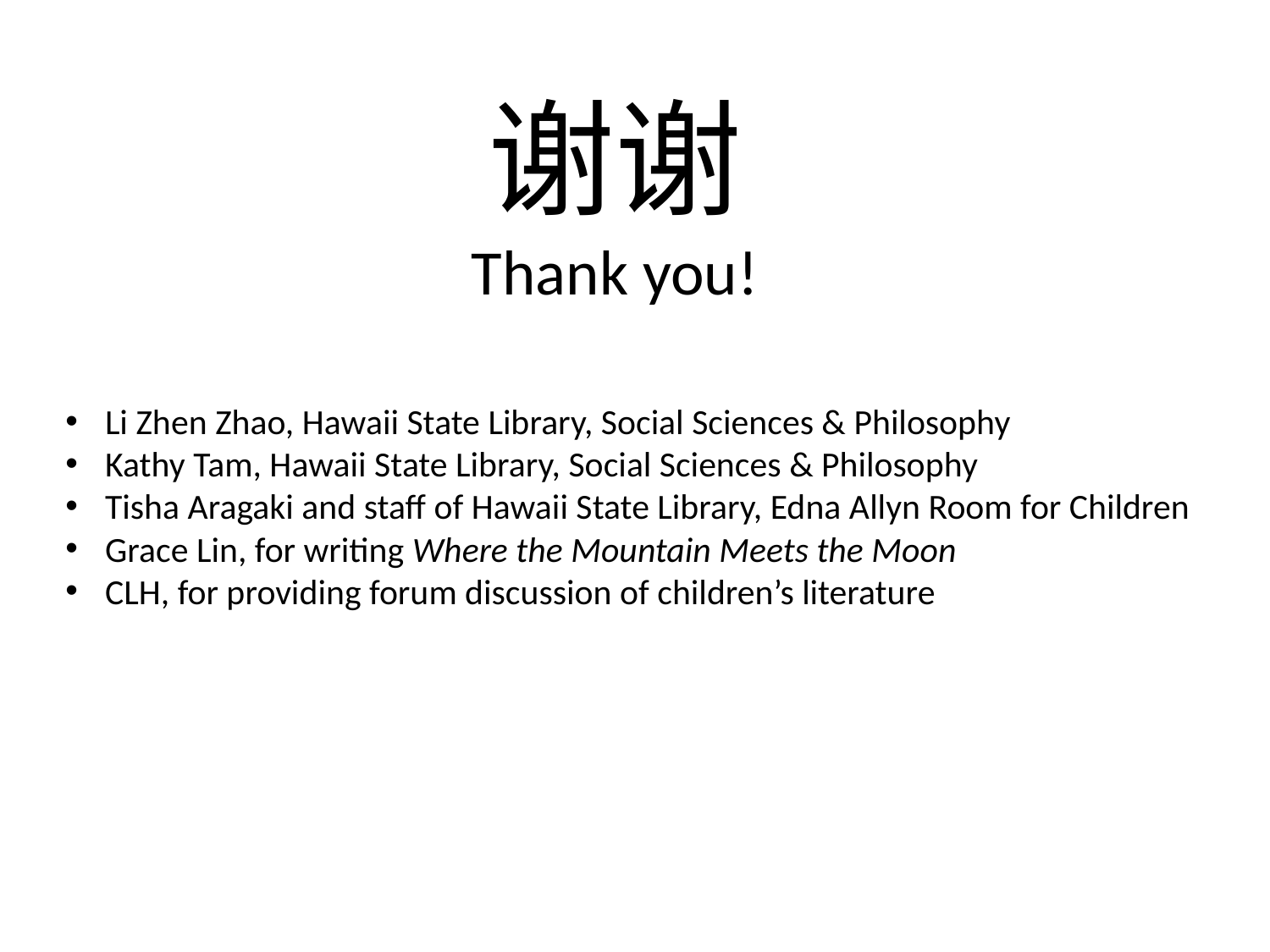

谢谢
Thank you!
Li Zhen Zhao, Hawaii State Library, Social Sciences & Philosophy
Kathy Tam, Hawaii State Library, Social Sciences & Philosophy
Tisha Aragaki and staff of Hawaii State Library, Edna Allyn Room for Children
Grace Lin, for writing Where the Mountain Meets the Moon
CLH, for providing forum discussion of children’s literature